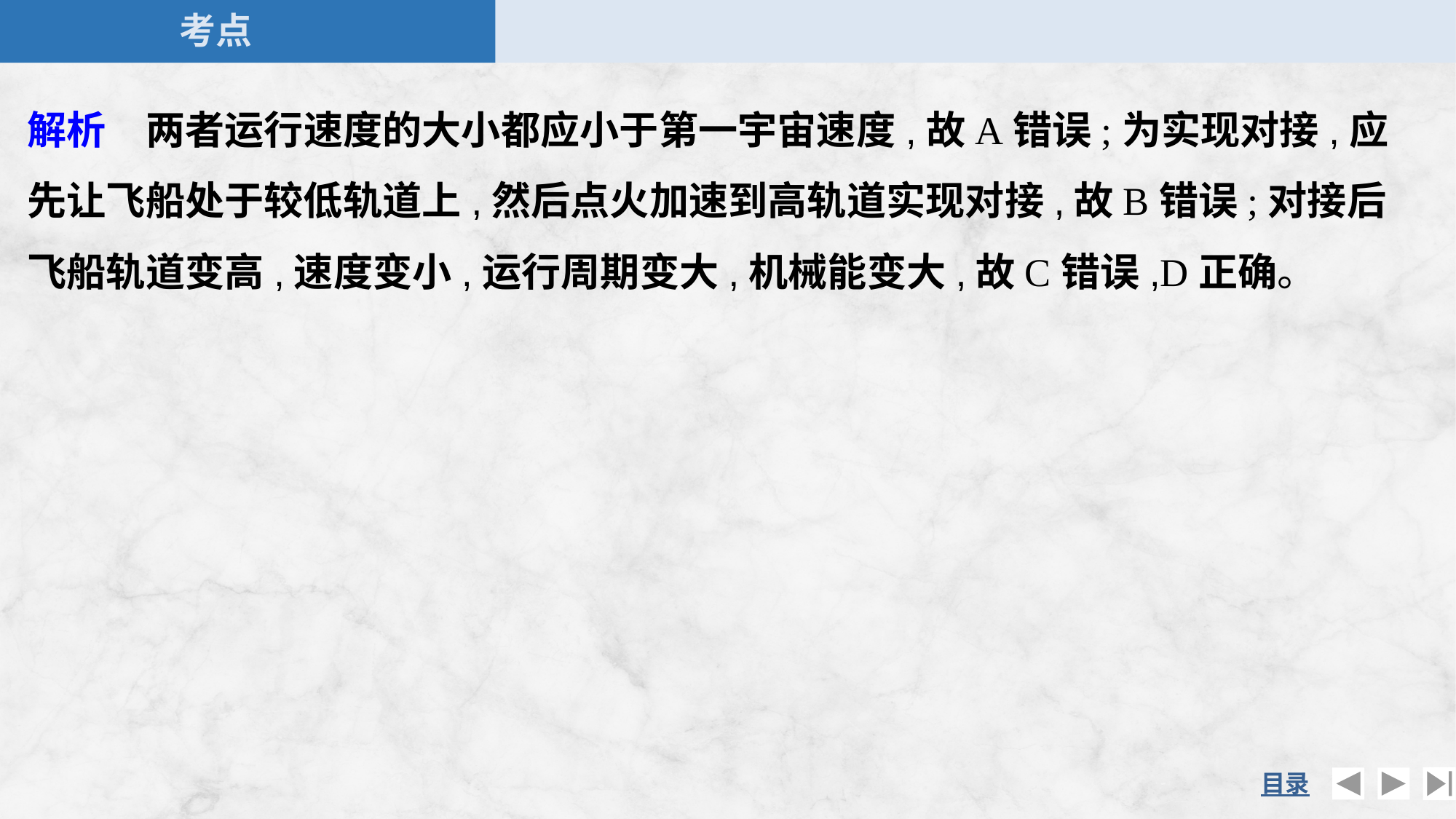

解析　两者运行速度的大小都应小于第一宇宙速度,故A错误;为实现对接,应先让飞船处于较低轨道上,然后点火加速到高轨道实现对接,故B错误;对接后飞船轨道变高,速度变小,运行周期变大,机械能变大,故C错误,D正确。